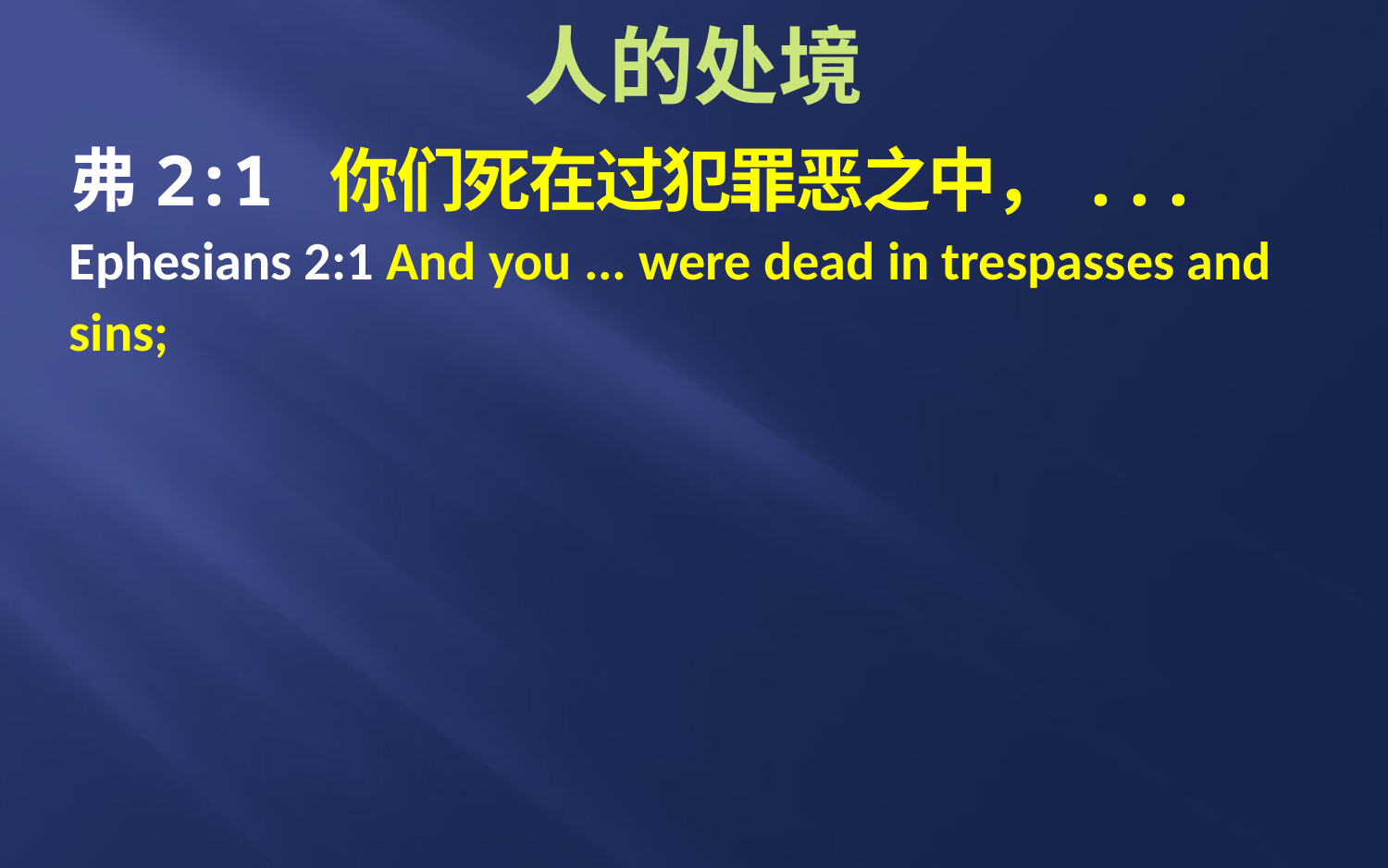

# 人的处境
弗2:1 你们死在过犯罪恶之中，...
Ephesians 2:1 And you ... were dead in trespasses and sins;